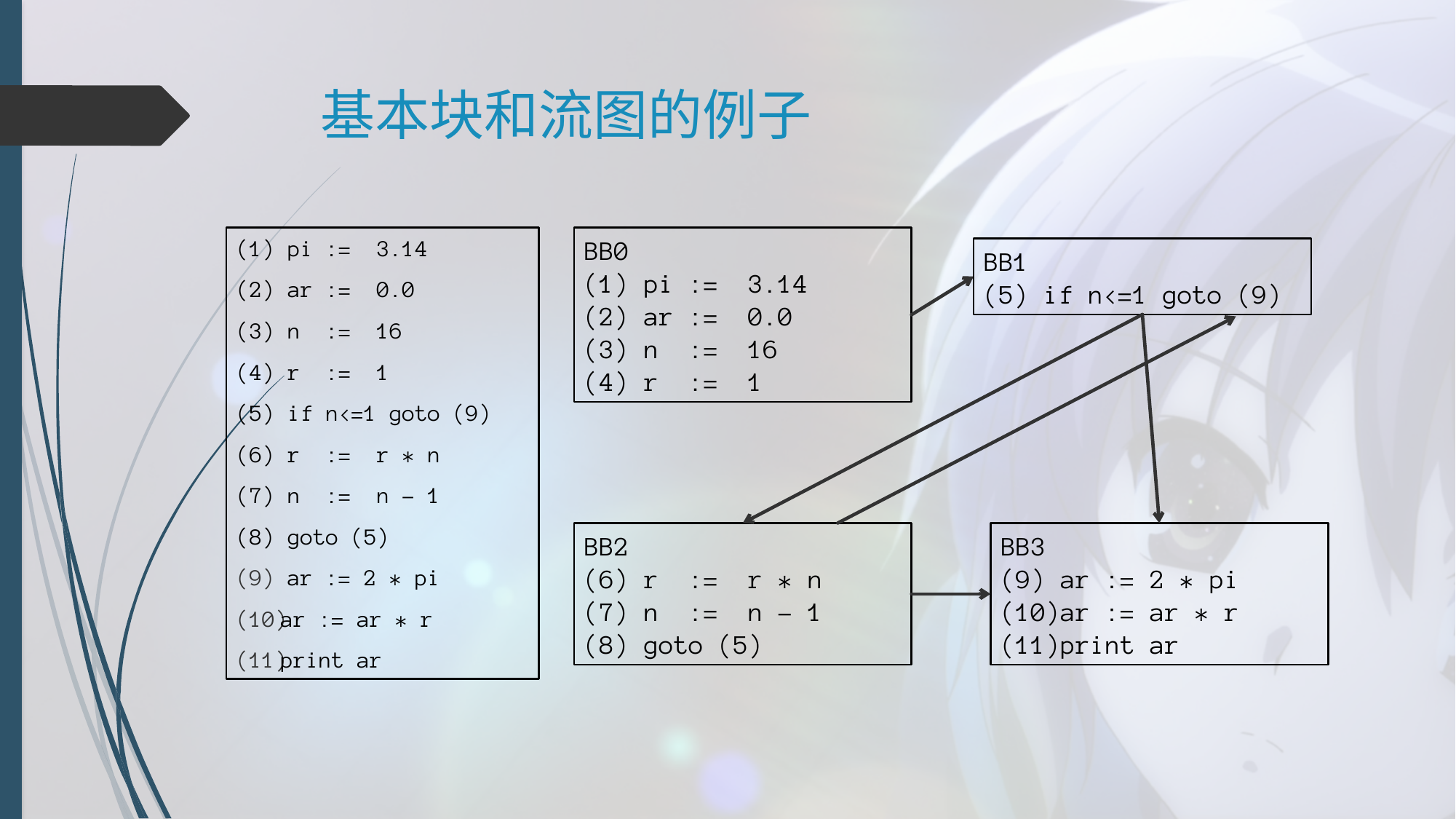

# 基本块和流图的例子
(1) pi :=  3.14
(2) ar :=  0.0
(3) n  :=  16
(4) r  :=  1
(5) if n<=1 goto (9)
(6) r  :=  r * n
(7) n  :=  n - 1
(8) goto (5)
 ar := 2 * pi
ar := ar * r
print ar
BB0
(1) pi :=  3.14
(2) ar :=  0.0
(3) n  :=  16
(4) r  :=  1
BB1
(5) if n<=1 goto (9)
BB2
(6) r  :=  r * n
(7) n  :=  n - 1
(8) goto (5)
BB3
 ar := 2 * pi
ar := ar * r
print ar